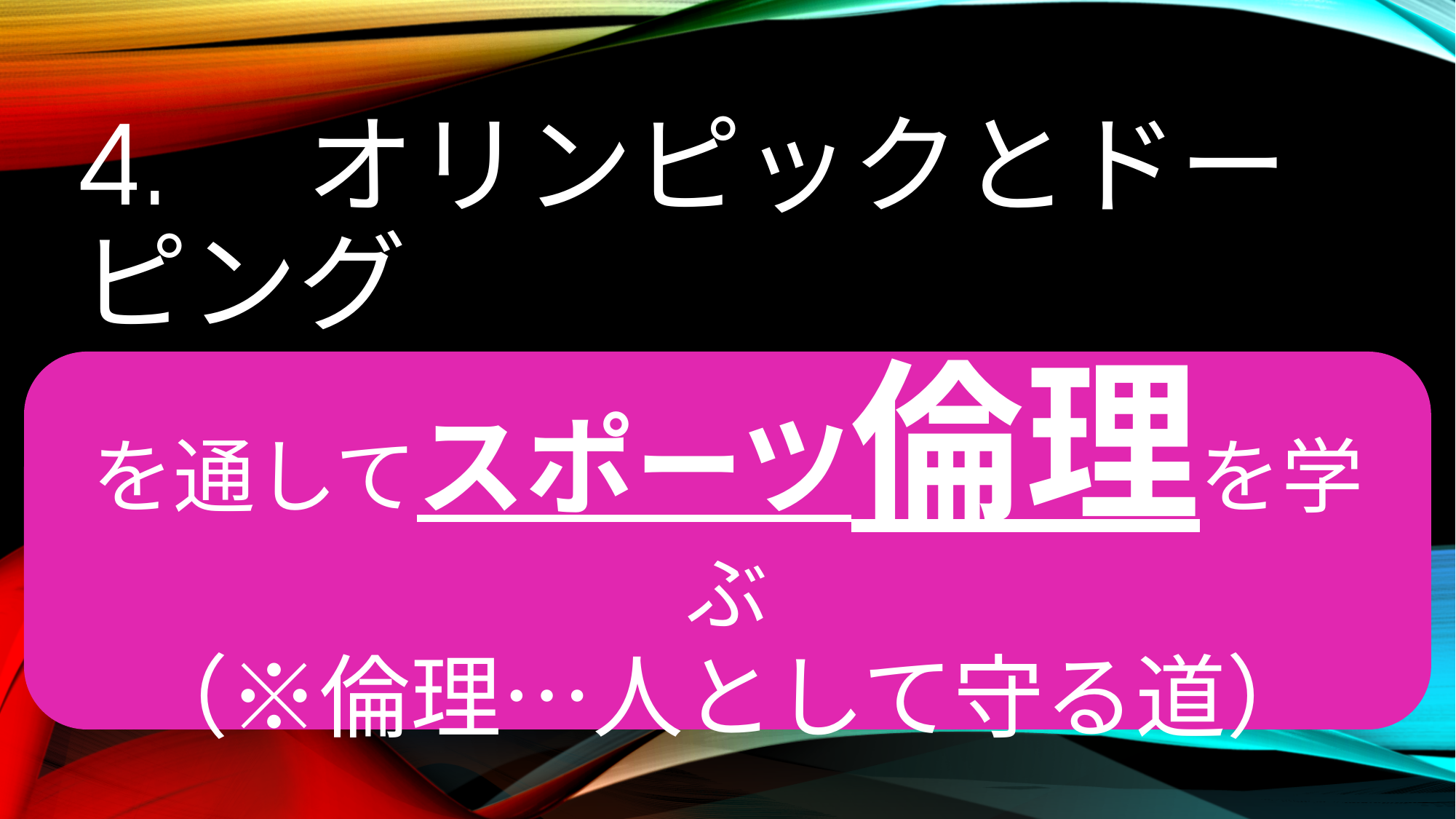

# 4.　オリンピックとドーピング
を通してスポーツ倫理を学ぶ
（※倫理…人として守る道）